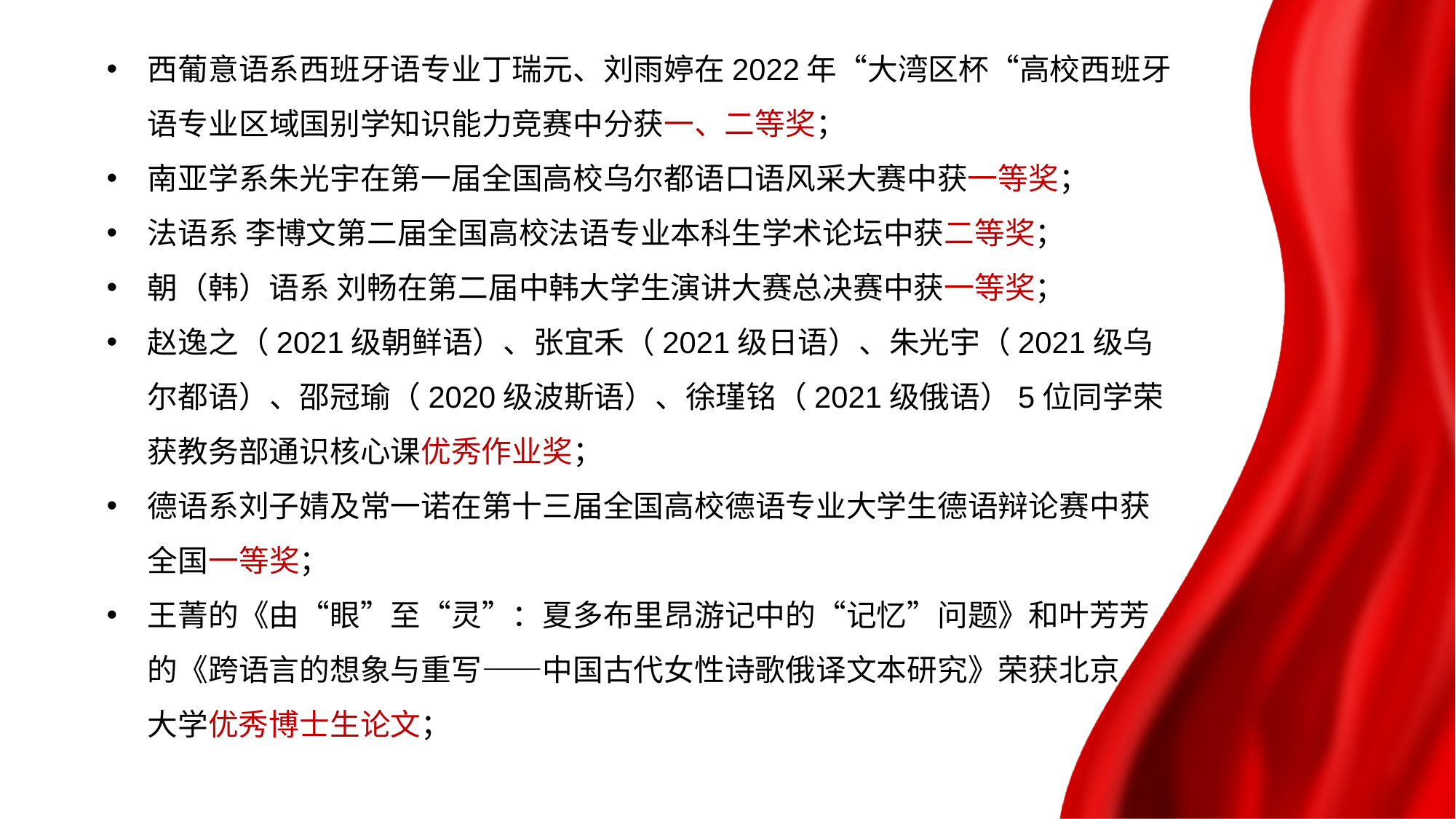

西葡意语系西班牙语专业丁瑞元、刘雨婷在2022年“大湾区杯“高校西班牙语专业区域国别学知识能力竞赛中分获一、二等奖；
南亚学系朱光宇在第一届全国高校乌尔都语口语风采大赛中获一等奖；
法语系 李博文第二届全国高校法语专业本科生学术论坛中获二等奖；
朝（韩）语系 刘畅在第二届中韩大学生演讲大赛总决赛中获一等奖；
赵逸之（2021级朝鲜语）、张宜禾（2021级日语）、朱光宇（2021级乌尔都语）、邵冠瑜（2020级波斯语）、徐瑾铭（2021级俄语）5位同学荣获教务部通识核心课优秀作业奖；
德语系刘子婧及常一诺在第十三届全国高校德语专业大学生德语辩论赛中获全国一等奖；
王菁的《由“眼”至“灵”：夏多布里昂游记中的“记忆”问题》和叶芳芳的《跨语言的想象与重写——中国古代女性诗歌俄译文本研究》荣获北京
     大学优秀博士生论文；